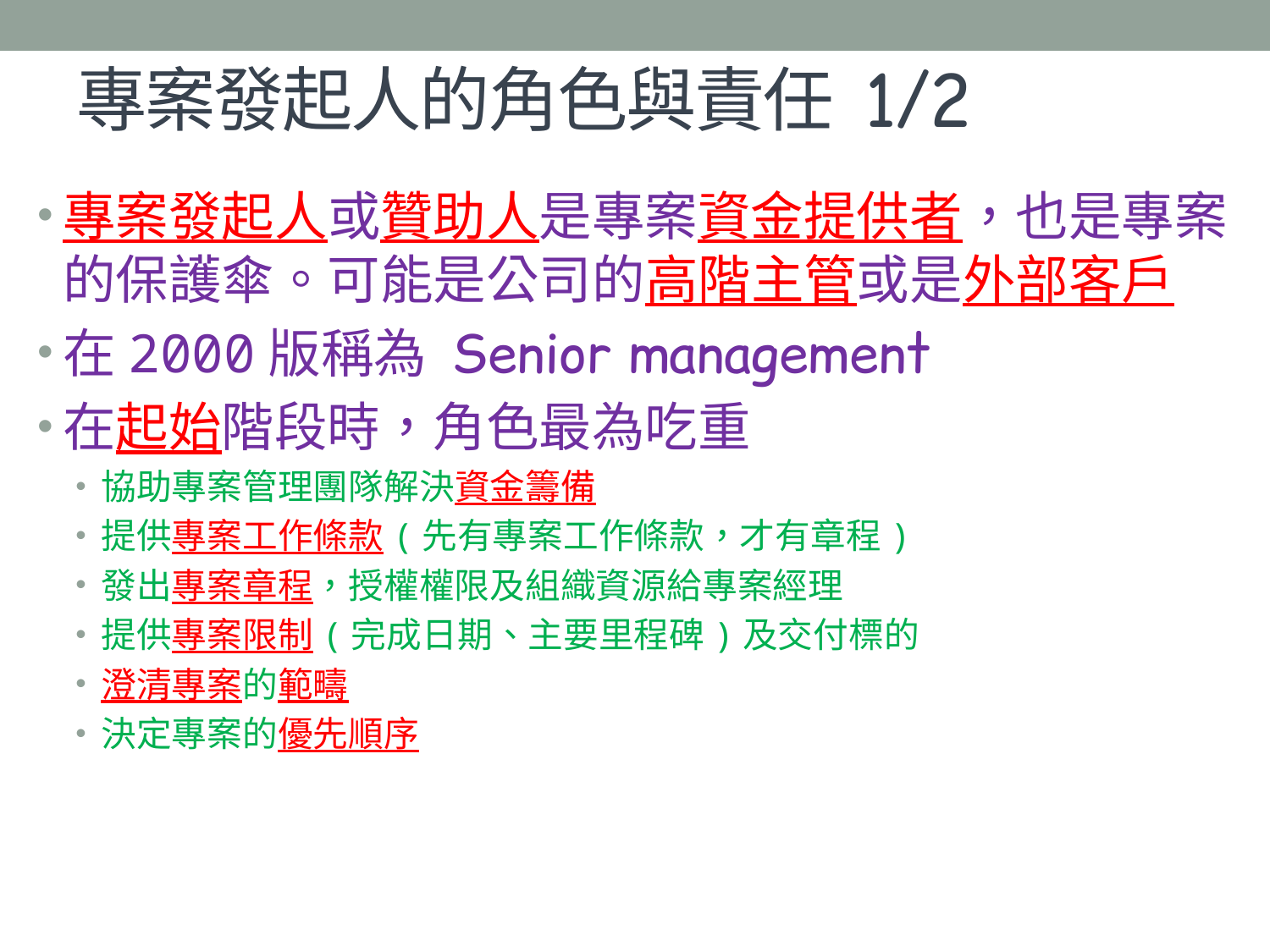

# 專案發起人的角色與責任 1/2
專案發起人或贊助人是專案資金提供者，也是專案的保護傘。可能是公司的高階主管或是外部客戶
在2000版稱為 Senior management
在起始階段時，角色最為吃重
協助專案管理團隊解決資金籌備
提供專案工作條款(先有專案工作條款，才有章程)
發出專案章程，授權權限及組織資源給專案經理
提供專案限制(完成日期、主要里程碑)及交付標的
澄清專案的範疇
決定專案的優先順序